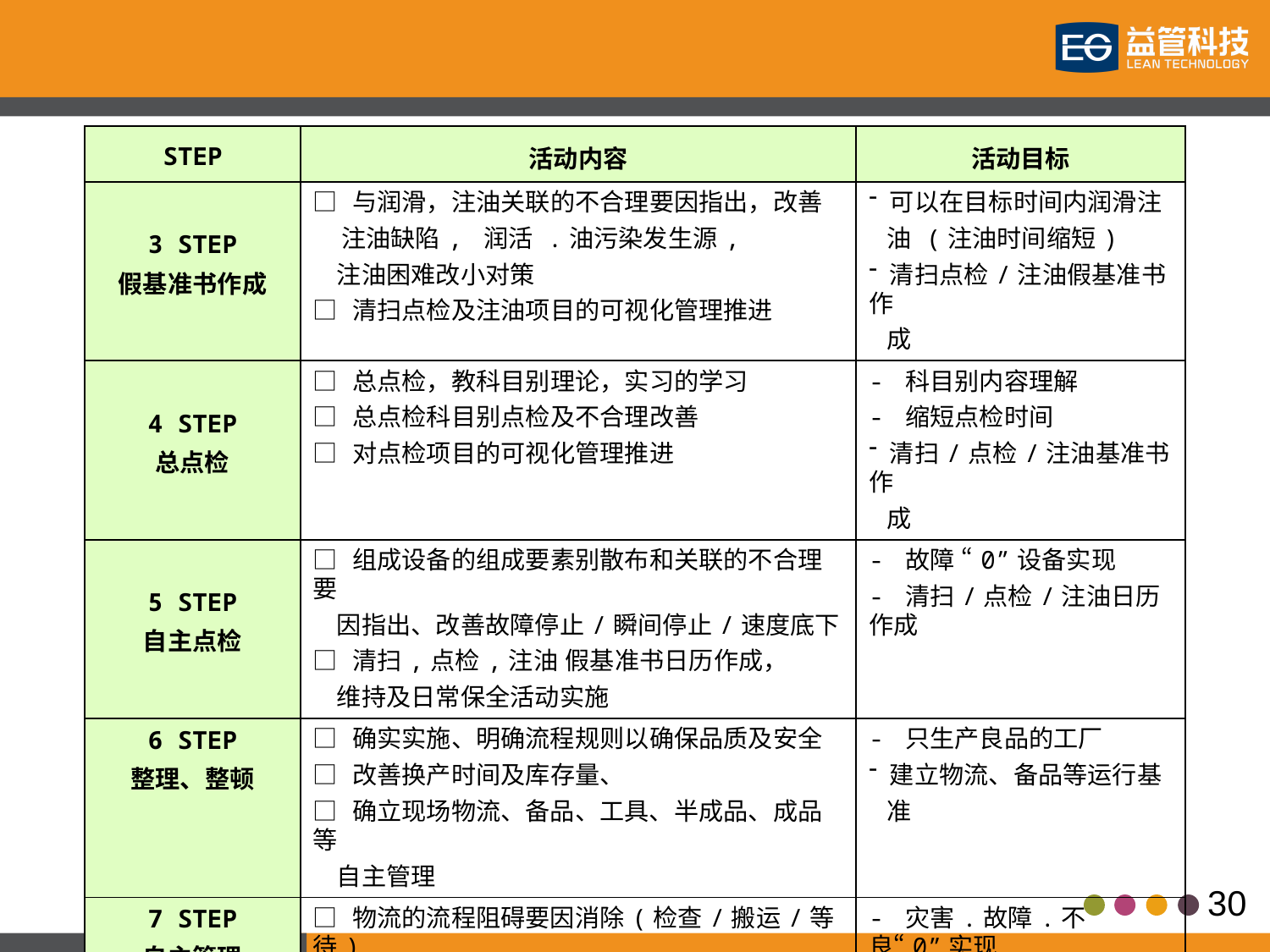

| STEP | 活动内容 | 活动目标 |
| --- | --- | --- |
| 3 STEP 假基准书作成 | □ 与润滑，注油关联的不合理要因指出，改善 注油缺陷, 润活 .油污染发生源, 注油困难改小对策 □ 清扫点检及注油项目的可视化管理推进 | 可以在目标时间内润滑注 油 (注油时间缩短) 清扫点检/注油假基准书作 成 |
| 4 STEP 总点检 | □ 总点检，教科目别理论，实习的学习 □ 总点检科目别点检及不合理改善 □ 对点检项目的可视化管理推进 | - 科目别内容理解 - 缩短点检时间 清扫/点检/注油基准书作 成 |
| 5 STEP 自主点检 | □ 组成设备的组成要素别散布和关联的不合理要 因指出、改善故障停止/瞬间停止/速度底下 □ 清扫,点检,注油 假基准书日历作成， 维持及日常保全活动实施 | - 故障 “0”设备实现 - 清扫/点检/注油日历作成 |
| 6 STEP 整理、整顿 | □ 确实实施、明确流程规则以确保品质及安全 □ 改善换产时间及库存量、 □ 确立现场物流、备品、工具、半成品、成品等 自主管理 | - 只生产良品的工厂 建立物流、备品等运行基 准 |
| 7 STEP 自主管理 | □ 物流的流程阻碍要因消除(检查/搬运/等待) □ TPM活动维持.改善 | - 灾害.故障.不良“0”实现 - 自主管理手册作成 |